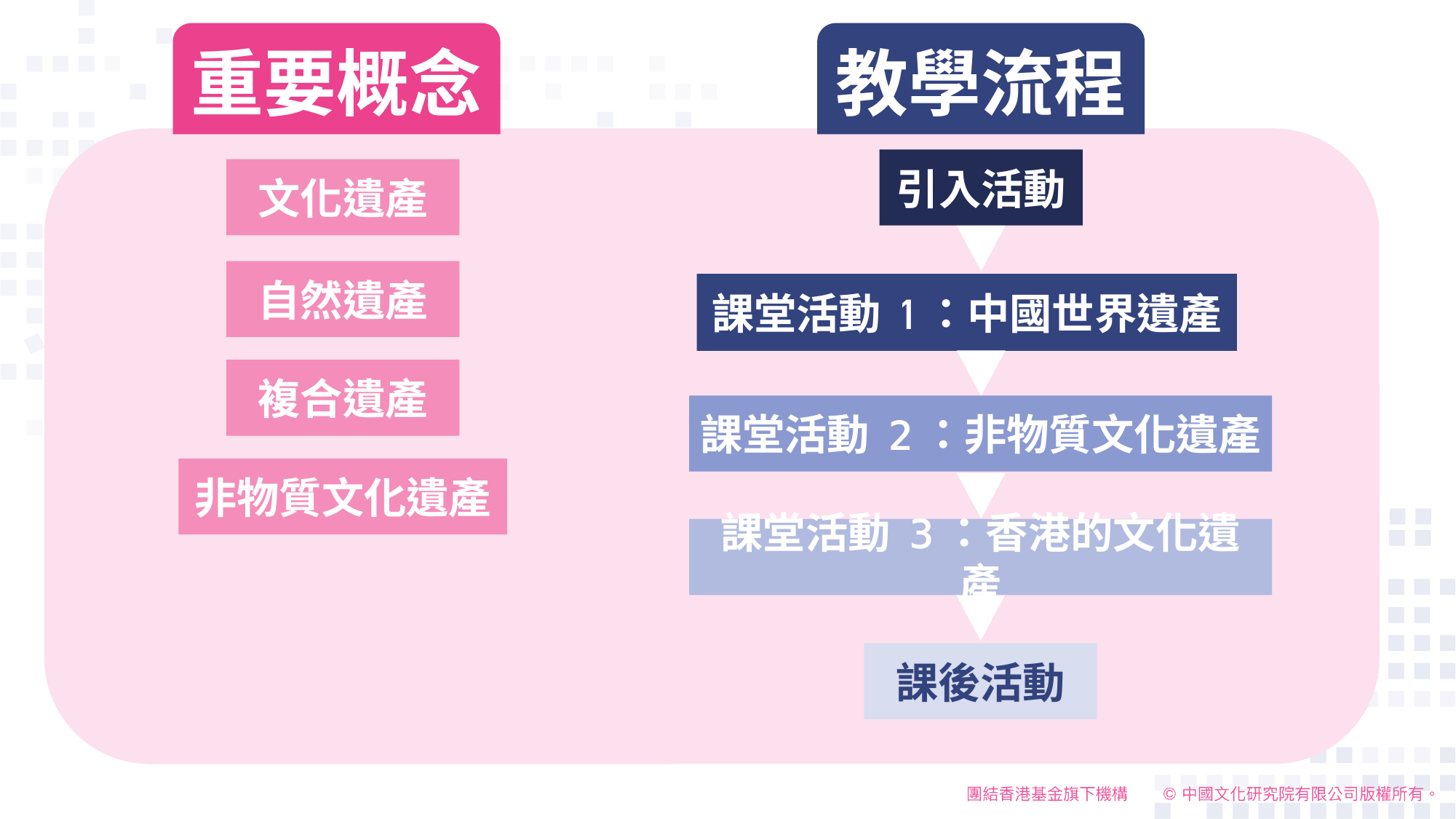

重要概念
教學流程

引入活動
文化遺產

自然遺產
課堂活動 1：中國世界遺產

複合遺產
課堂活動 2：非物質文化遺產
非物質文化遺產

課堂活動 3：香港的文化遺產

課後活動